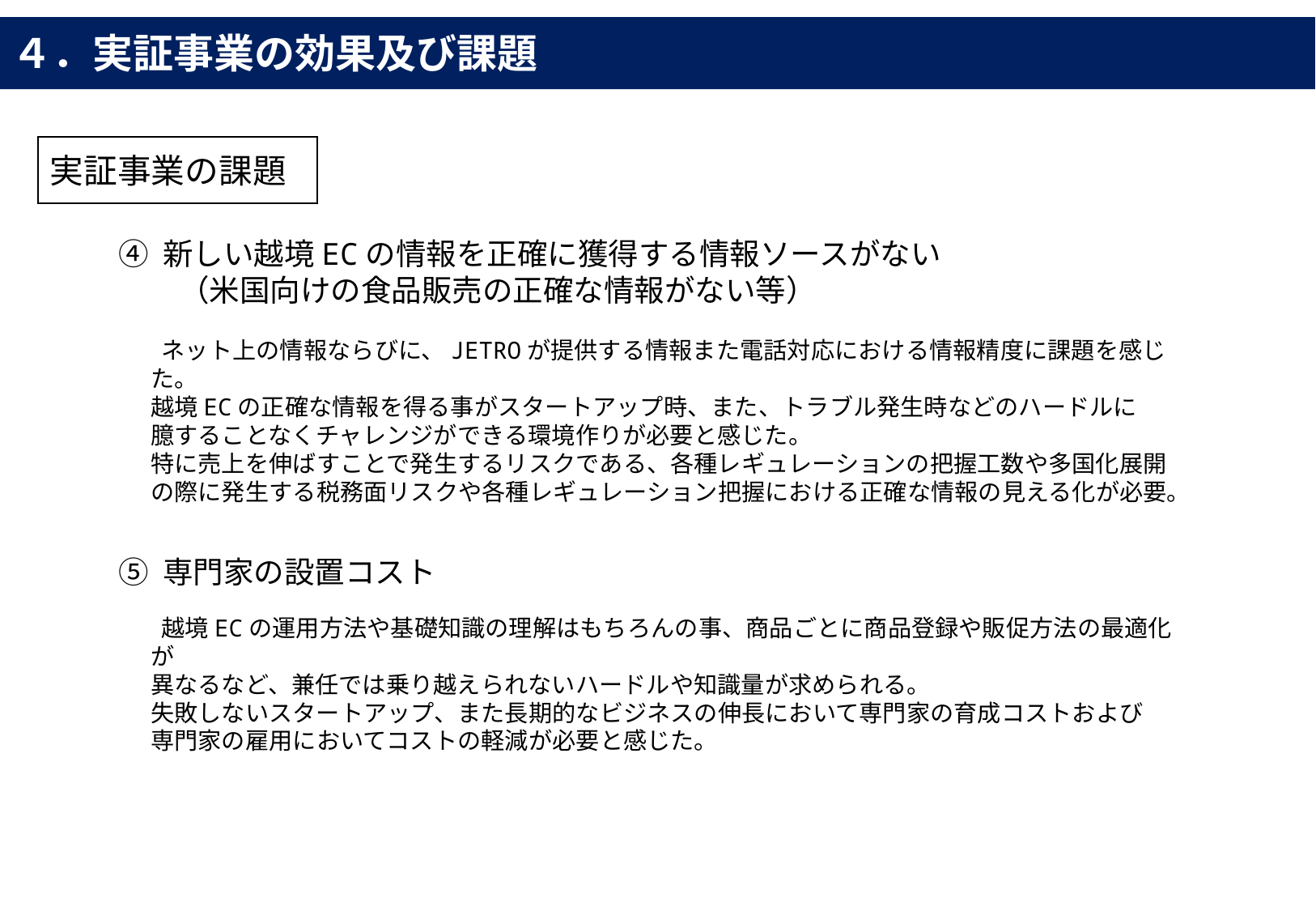

４．実証事業の効果及び課題

実証事業の課題
④ 新しい越境ECの情報を正確に獲得する情報ソースがない
　　（米国向けの食品販売の正確な情報がない等）
 ネット上の情報ならびに、JETROが提供する情報また電話対応における情報精度に課題を感じた。
越境ECの正確な情報を得る事がスタートアップ時、また、トラブル発生時などのハードルに
臆することなくチャレンジができる環境作りが必要と感じた。
特に売上を伸ばすことで発生するリスクである、各種レギュレーションの把握工数や多国化展開の際に発生する税務面リスクや各種レギュレーション把握における正確な情報の見える化が必要。
⑤ 専門家の設置コスト
 越境ECの運用方法や基礎知識の理解はもちろんの事、商品ごとに商品登録や販促方法の最適化が
異なるなど、兼任では乗り越えられないハードルや知識量が求められる。
失敗しないスタートアップ、また長期的なビジネスの伸長において専門家の育成コストおよび
専門家の雇用においてコストの軽減が必要と感じた。